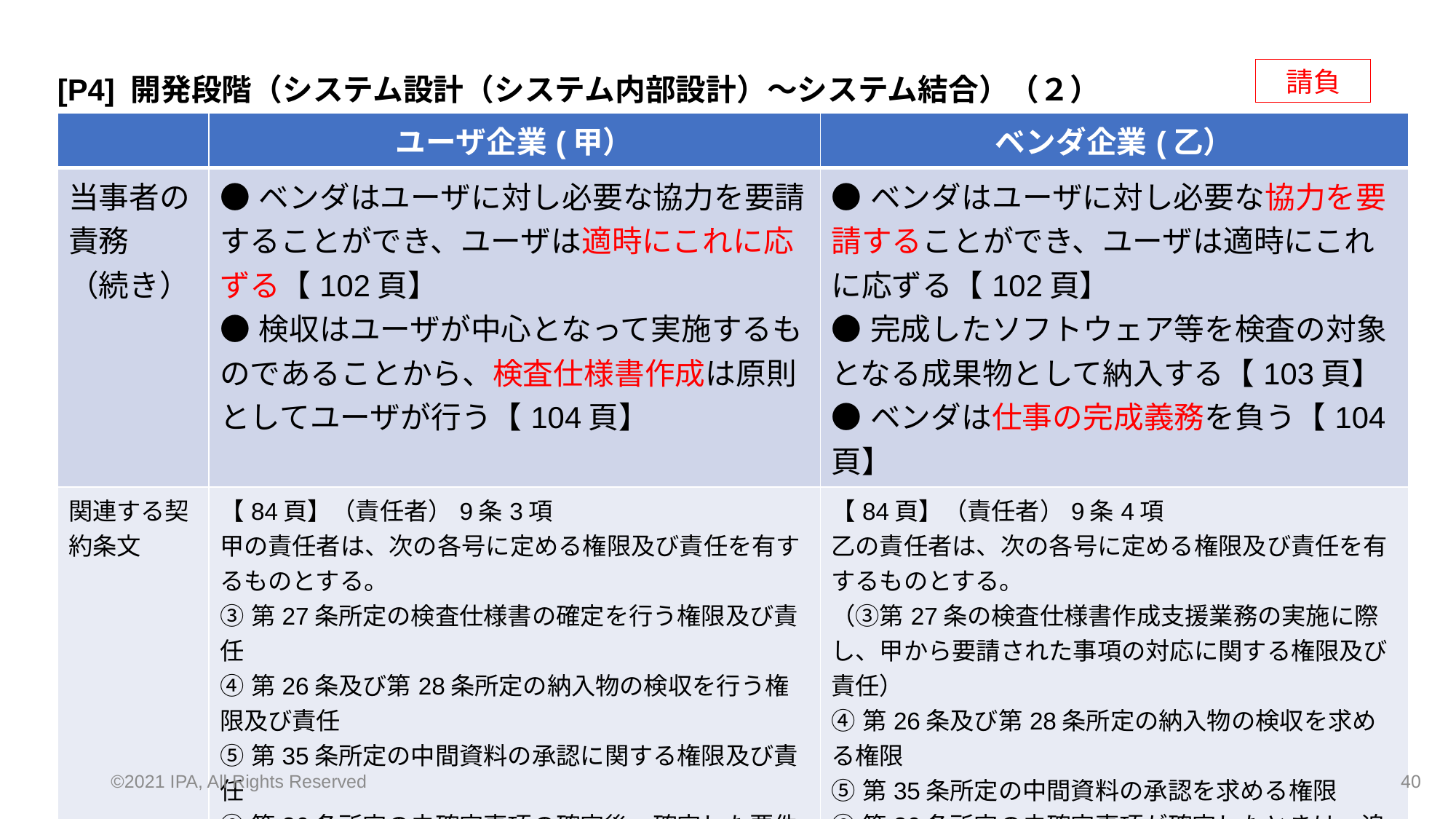

請負
[P4] 開発段階（システム設計（システム内部設計）～システム結合）（２）
|  | ユーザ企業(甲） | ベンダ企業(乙） |
| --- | --- | --- |
| 当事者の責務 （続き） | ●ベンダはユーザに対し必要な協力を要請することができ、ユーザは適時にこれに応ずる【102頁】 ●検収はユーザが中心となって実施するものであることから、検査仕様書作成は原則としてユーザが行う【104頁】 | ●ベンダはユーザに対し必要な協力を要請することができ、ユーザは適時にこれに応ずる【102頁】 ●完成したソフトウェア等を検査の対象となる成果物として納入する【103頁】 ●ベンダは仕事の完成義務を負う【104頁】 |
| 関連する契約条文 | 【84頁】（責任者）9条3項 甲の責任者は、次の各号に定める権限及び責任を有するものとする。 ③第27条所定の検査仕様書の確定を行う権限及び責任 ④第26条及び第28条所定の納入物の検収を行う権限及び責任 ⑤第35条所定の中間資料の承認に関する権限及び責任 ⑥第36条所定の未確定事項の確定後、確定した要件定義書、外部設計書の追完、修正の業務を請求する権限及び責任 ⑦第37条所定の変更管理書を相手方に交付する権限 | 【84頁】（責任者）9条4項 乙の責任者は、次の各号に定める権限及び責任を有するものとする。 （③第27条の検査仕様書作成支援業務の実施に際し、甲から要請された事項の対応に関する権限及び責任） ④第26条及び第28条所定の納入物の検収を求める権限 ⑤第35条所定の中間資料の承認を求める権限 ⑥第36条所定の未確定事項が確定したときは、追完、修正の業務の請求を直ちに書面で受ける権限 ⑦第37条所定の変更管理書を相手方に交付する権限 |
©2021 IPA, All Rights Reserved
40